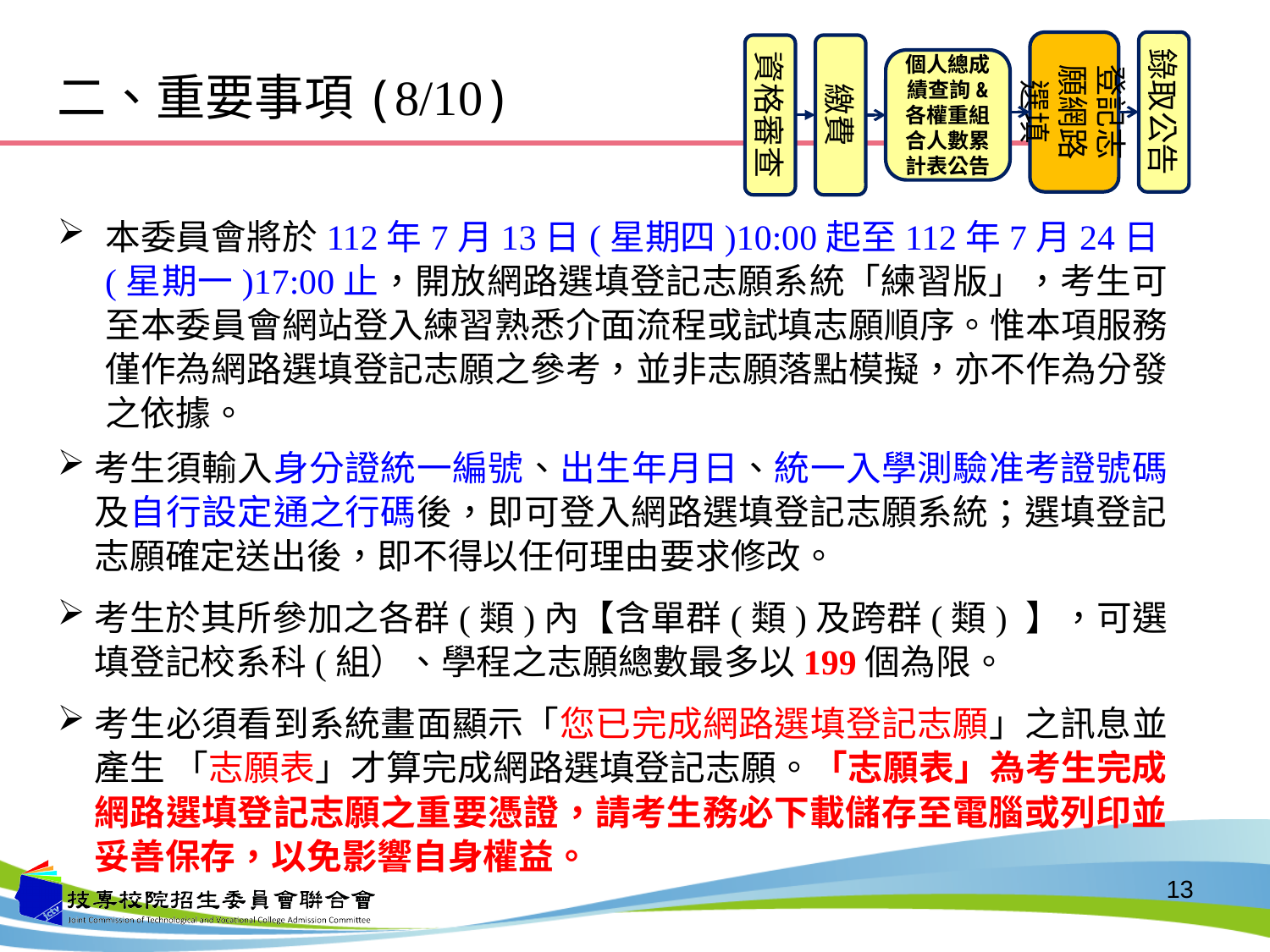

登記志願網路選填
錄取公告
資格審查
繳費
個人總成績查詢&
各權重組合人數累計表公告
二、重要事項(8/10)
本委員會將於112年7月13日(星期四)10:00起至112年7月24日(星期一)17:00止，開放網路選填登記志願系統「練習版」，考生可至本委員會網站登入練習熟悉介面流程或試填志願順序。惟本項服務僅作為網路選填登記志願之參考，並非志願落點模擬，亦不作為分發之依據。
考生須輸入身分證統一編號、出生年月日、統一入學測驗准考證號碼及自行設定通之行碼後，即可登入網路選填登記志願系統；選填登記志願確定送出後，即不得以任何理由要求修改。
考生於其所參加之各群(類)內【含單群(類)及跨群(類) 】，可選填登記校系科(組）、學程之志願總數最多以199個為限。
考生必須看到系統畫面顯示「您已完成網路選填登記志願」之訊息並產生 「志願表」才算完成網路選填登記志願。「志願表」為考生完成網路選填登記志願之重要憑證，請考生務必下載儲存至電腦或列印並妥善保存，以免影響自身權益。
13